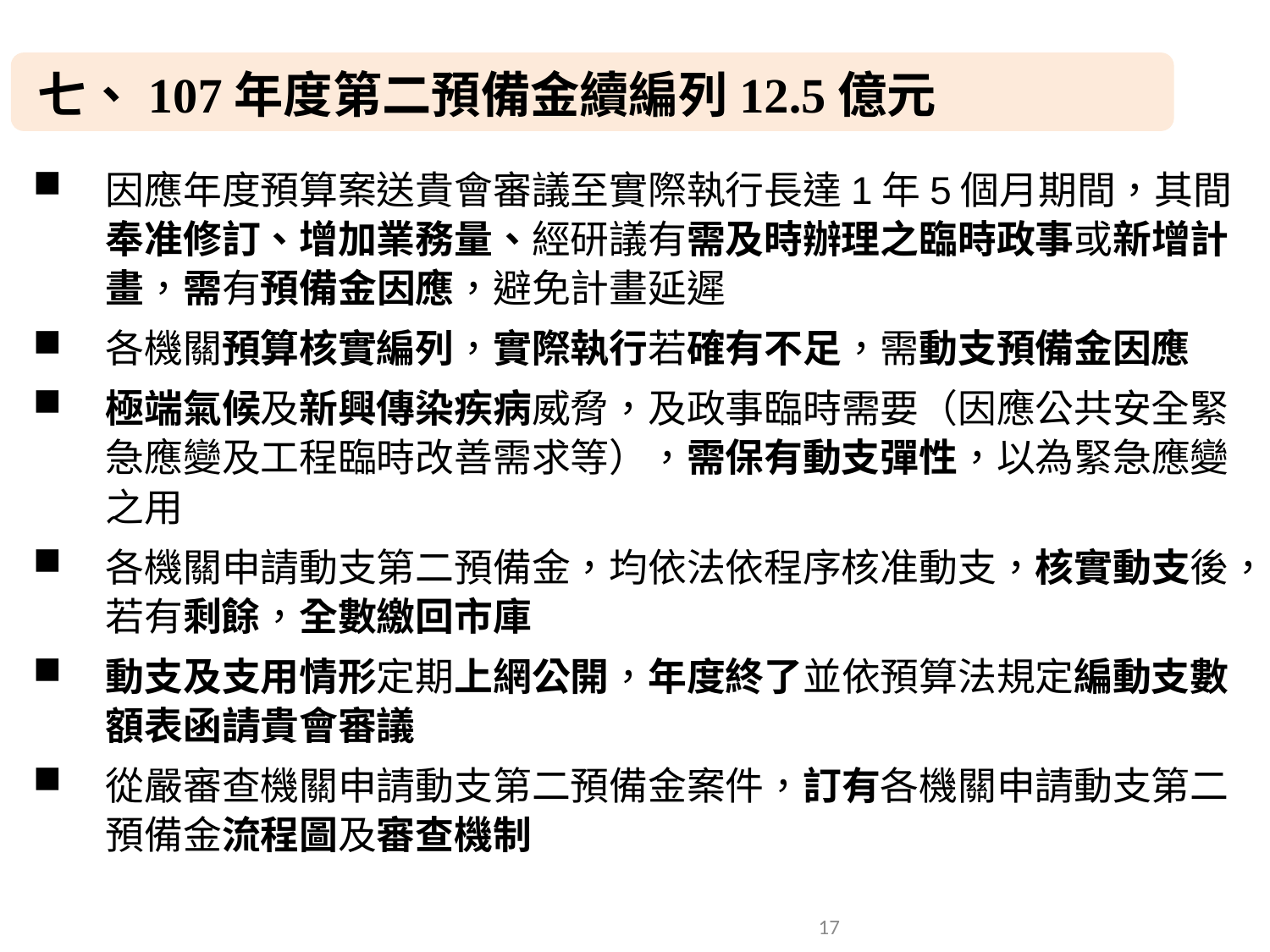

七、107年度第二預備金續編列12.5億元
因應年度預算案送貴會審議至實際執行長達1年5個月期間，其間奉准修訂、增加業務量、經研議有需及時辦理之臨時政事或新增計畫，需有預備金因應，避免計畫延遲
各機關預算核實編列，實際執行若確有不足，需動支預備金因應
極端氣候及新興傳染疾病威脅，及政事臨時需要（因應公共安全緊急應變及工程臨時改善需求等），需保有動支彈性，以為緊急應變之用
各機關申請動支第二預備金，均依法依程序核准動支，核實動支後，若有剩餘，全數繳回市庫
動支及支用情形定期上網公開，年度終了並依預算法規定編動支數額表函請貴會審議
從嚴審查機關申請動支第二預備金案件，訂有各機關申請動支第二預備金流程圖及審查機制
17